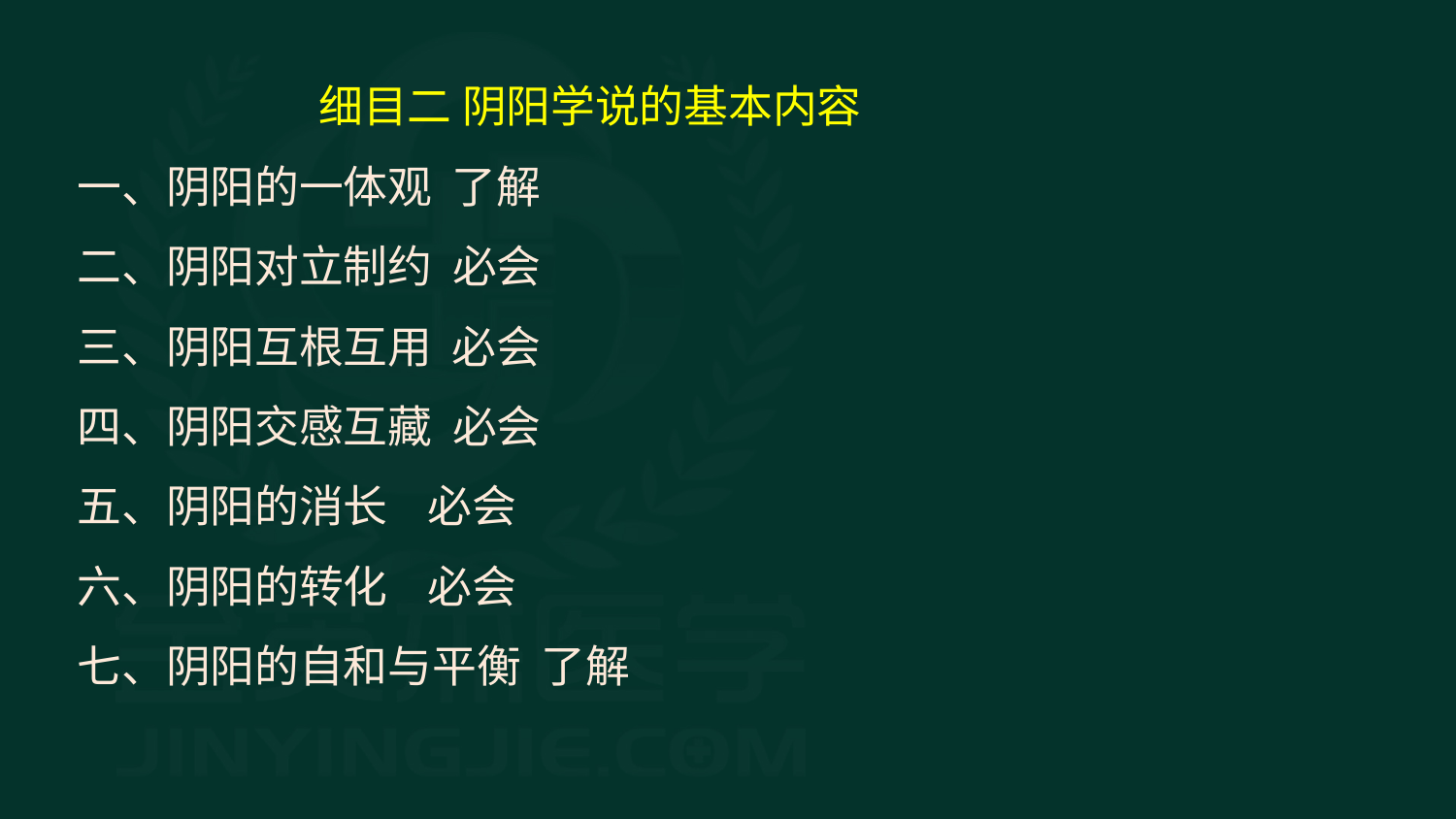

细目二 阴阳学说的基本内容
一、阴阳的一体观  了解
二、阴阳对立制约  必会
三、阴阳互根互用  必会
四、阴阳交感互藏  必会
五、阴阳的消长    必会
六、阴阳的转化    必会
七、阴阳的自和与平衡  了解